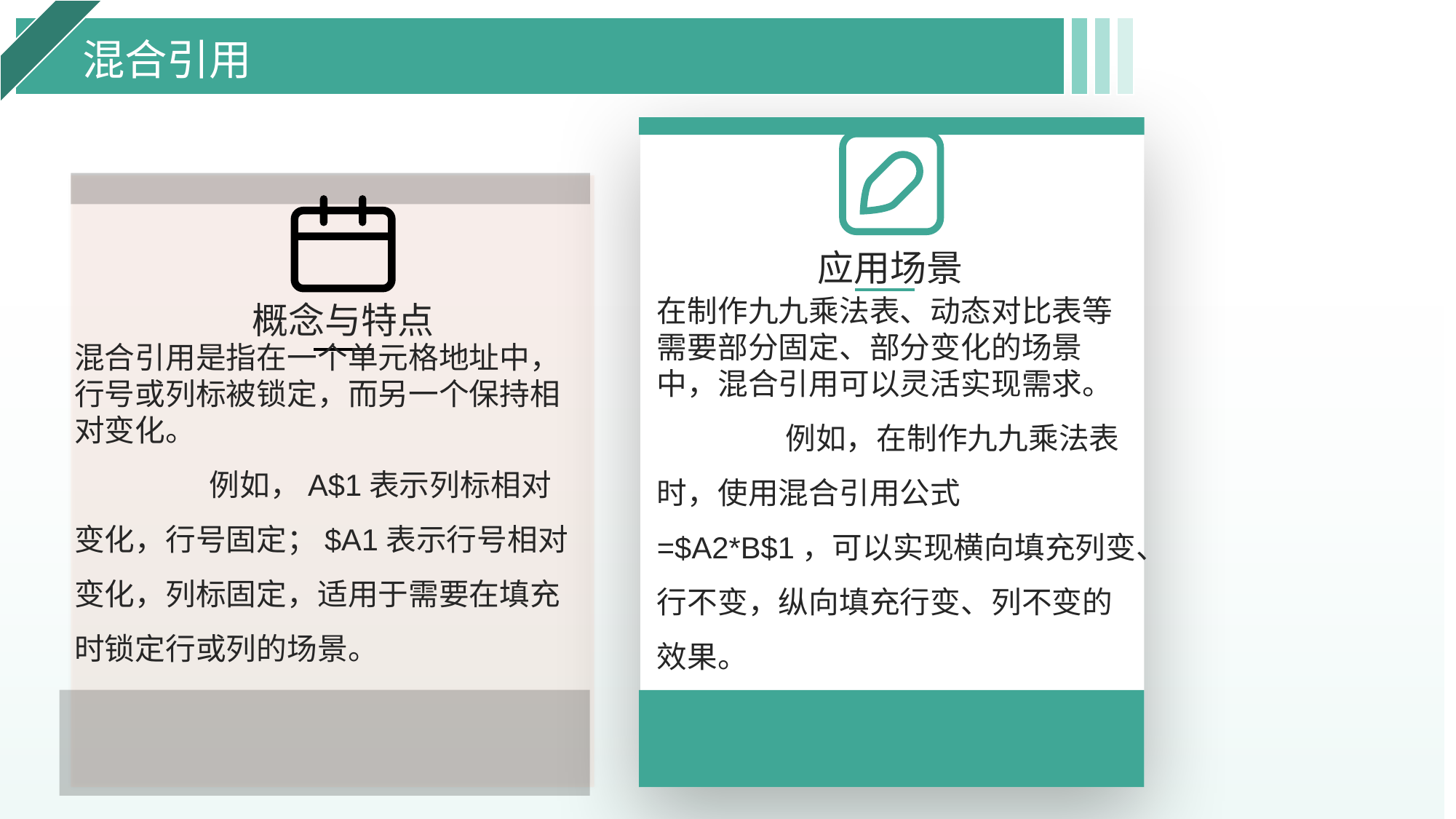

混合引用

应用场景
概念与特点
在制作九九乘法表、动态对比表等需要部分固定、部分变化的场景中，混合引用可以灵活实现需求。
         例如，在制作九九乘法表时，使用混合引用公式=$A2*B$1，可以实现横向填充列变、行不变，纵向填充行变、列不变的效果。
混合引用是指在一个单元格地址中，行号或列标被锁定，而另一个保持相对变化。
          例如，A$1表示列标相对变化，行号固定；$A1表示行号相对变化，列标固定，适用于需要在填充时锁定行或列的场景。